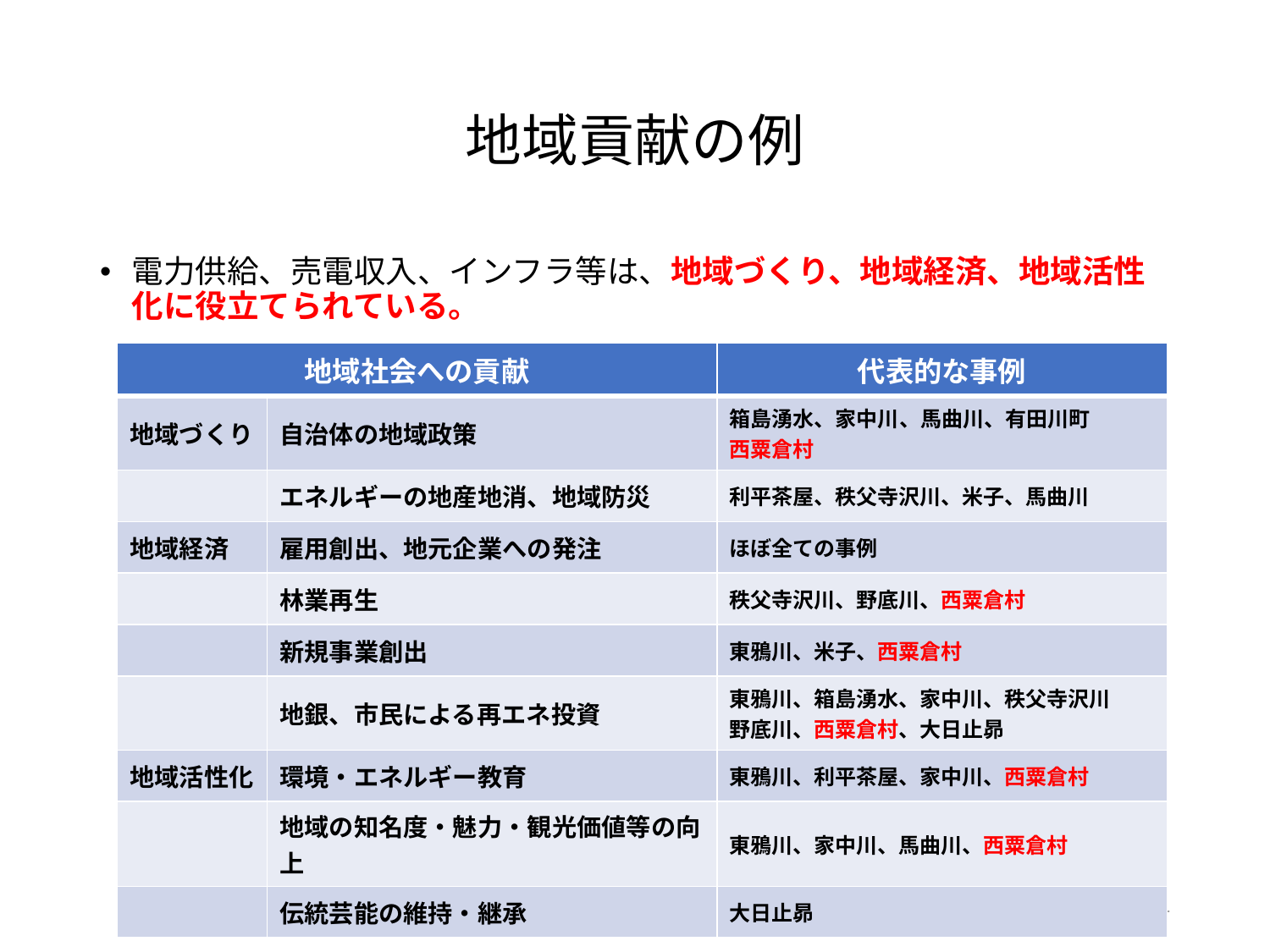

# 地域貢献の例
電力供給、売電収入、インフラ等は、地域づくり、地域経済、地域活性化に役立てられている。
| 地域社会への貢献 |  | 代表的な事例 |
| --- | --- | --- |
| 地域づくり | 自治体の地域政策 | 箱島湧水、家中川、馬曲川、有田川町 西粟倉村 |
|  | エネルギーの地産地消、地域防災 | 利平茶屋、秩父寺沢川、米子、馬曲川 |
| 地域経済 | 雇用創出、地元企業への発注 | ほぼ全ての事例 |
|  | 林業再生 | 秩父寺沢川、野底川、西粟倉村 |
|  | 新規事業創出 | 東鴉川、米子、西粟倉村 |
|  | 地銀、市民による再エネ投資 | 東鴉川、箱島湧水、家中川、秩父寺沢川 野底川、西粟倉村、大日止昴 |
| 地域活性化 | 環境・エネルギー教育 | 東鴉川、利平茶屋、家中川、西粟倉村 |
|  | 地域の知名度・魅力・観光価値等の向上 | 東鴉川、家中川、馬曲川、西粟倉村 |
|  | 伝統芸能の維持・継承 | 大日止昴 |
14